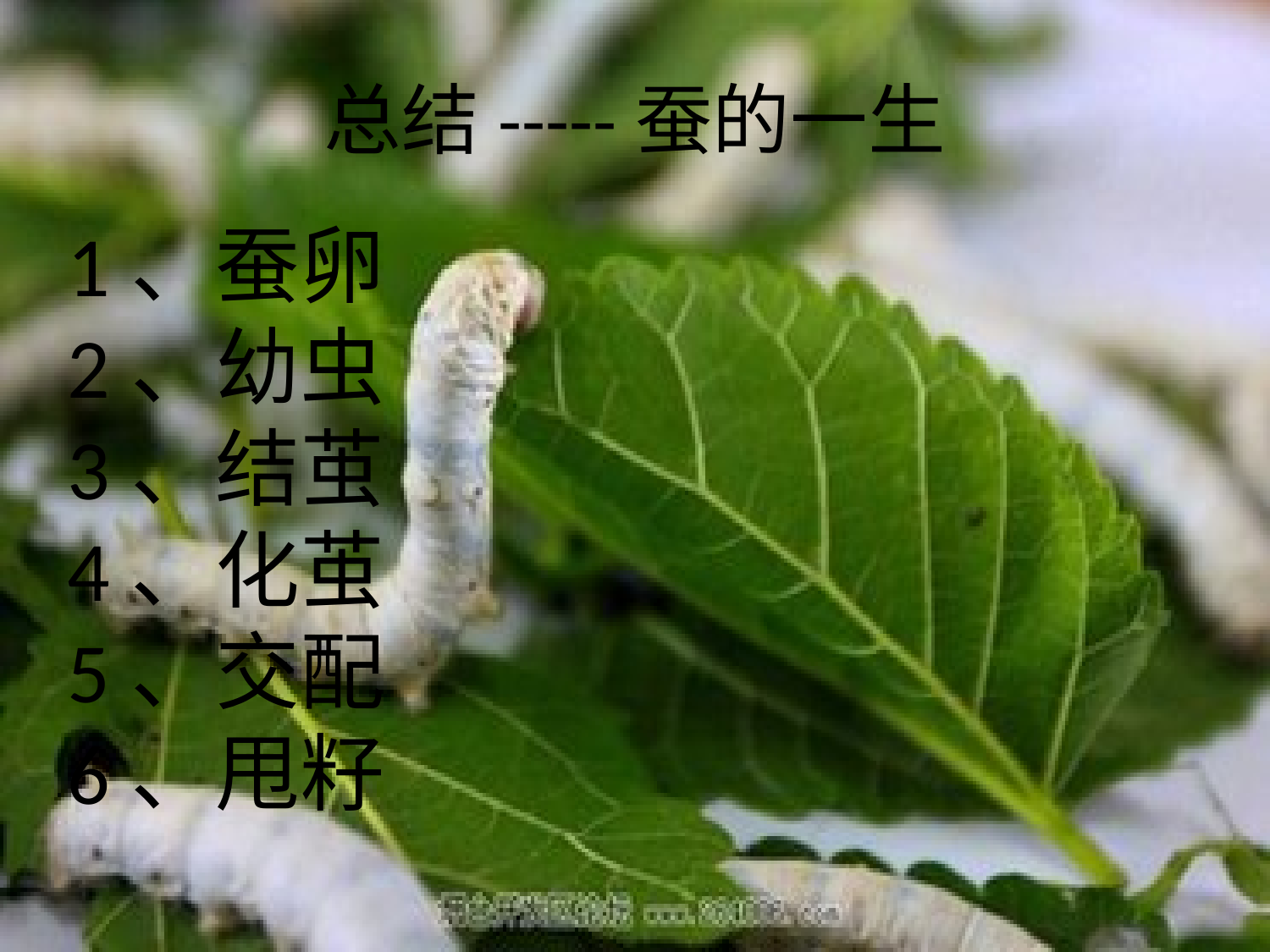

# 总结-----蚕的一生
1、蚕卵
2、幼虫
3、结茧
4、化茧
5、交配
6、甩籽